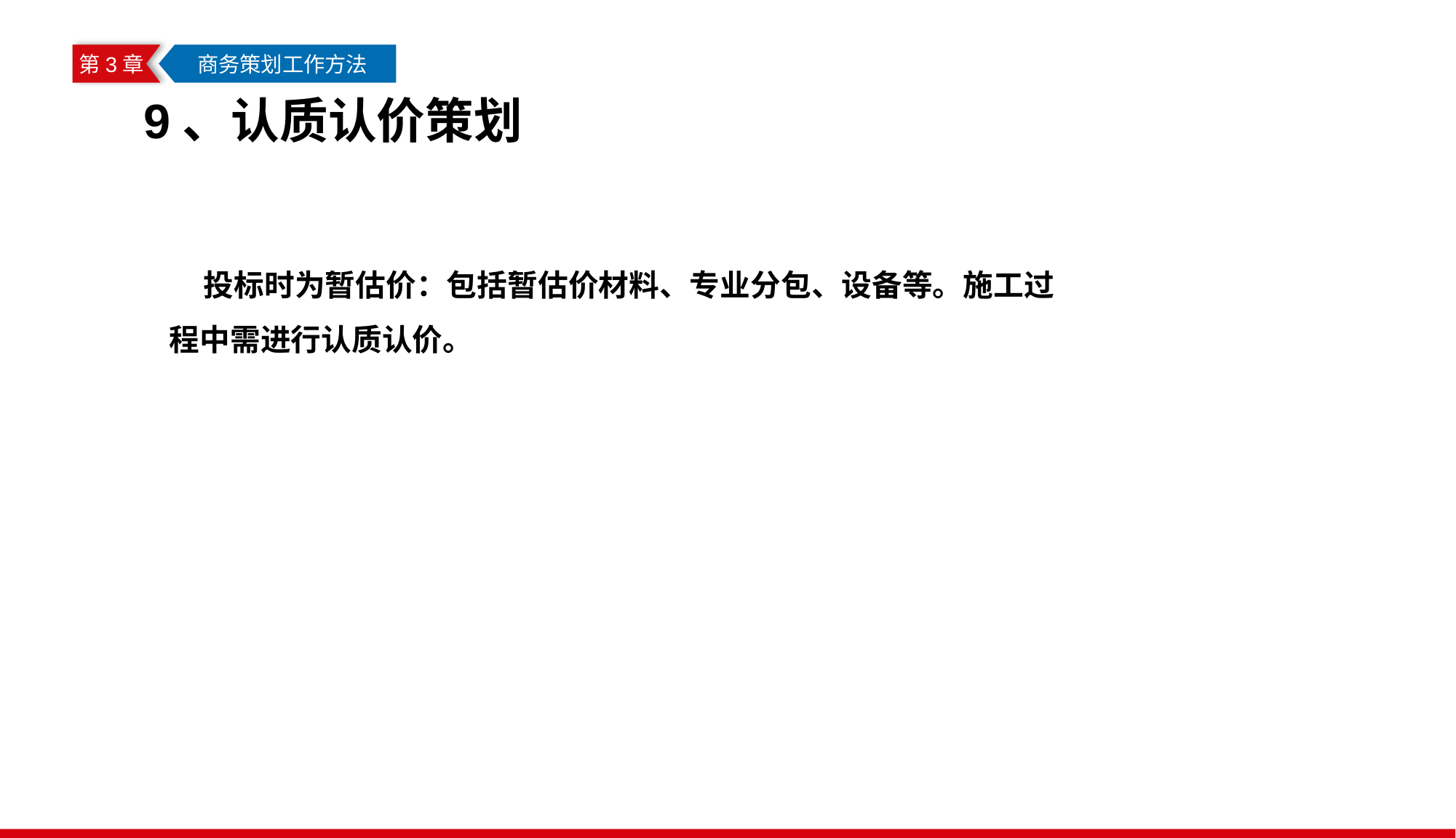

第3章
    商务策划工作方法
9、认质认价策划
    投标时为暂估价：包括暂估价材料、专业分包、设备等。施工过程中需进行认质认价。